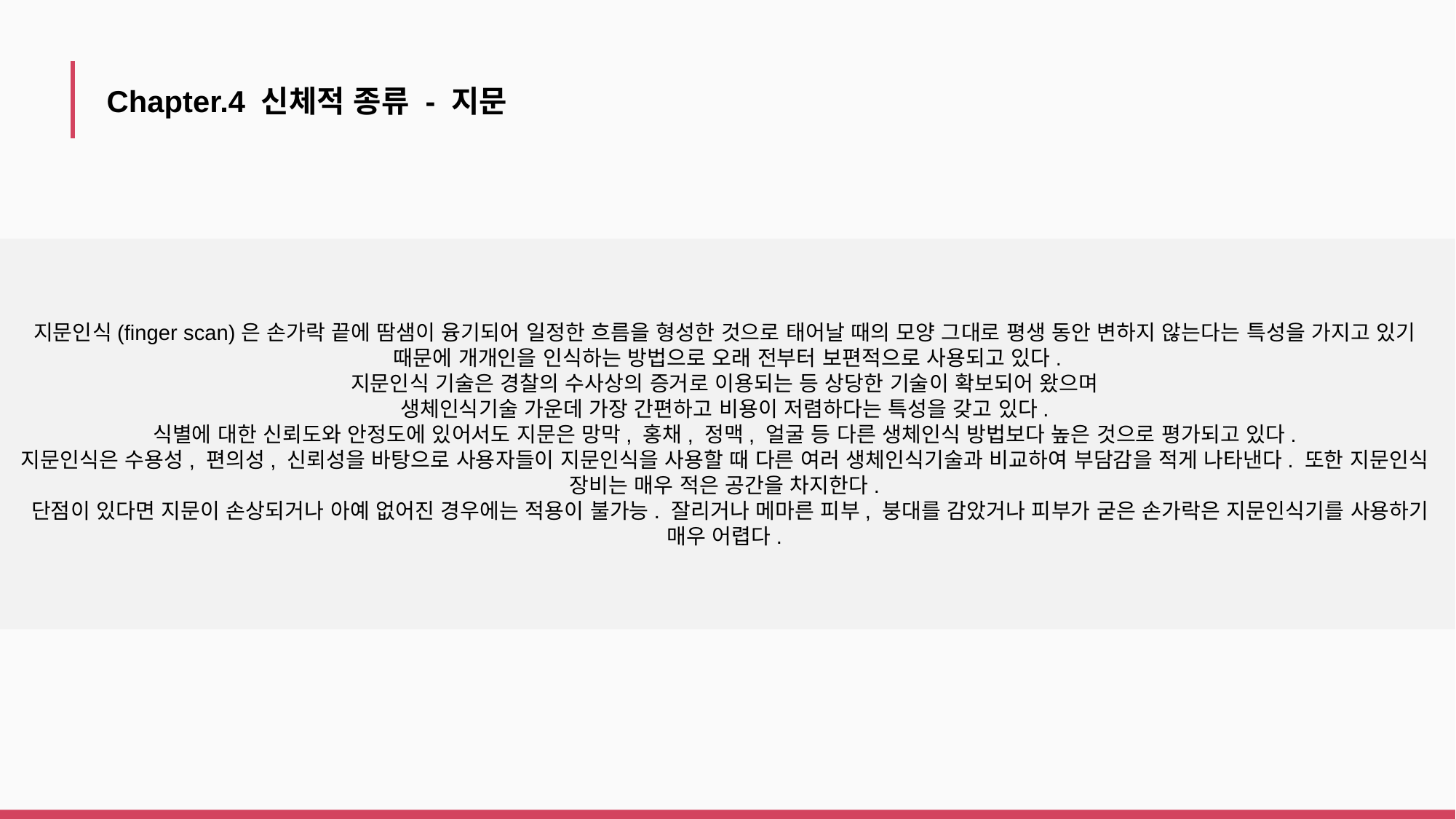

Chapter.4 신체적 종류 - 지문
지문인식(finger scan)은 손가락 끝에 땀샘이 융기되어 일정한 흐름을 형성한 것으로 태어날 때의 모양 그대로 평생 동안 변하지 않는다는 특성을 가지고 있기 때문에 개개인을 인식하는 방법으로 오래 전부터 보편적으로 사용되고 있다.
지문인식 기술은 경찰의 수사상의 증거로 이용되는 등 상당한 기술이 확보되어 왔으며
생체인식기술 가운데 가장 간편하고 비용이 저렴하다는 특성을 갖고 있다.
식별에 대한 신뢰도와 안정도에 있어서도 지문은 망막, 홍채, 정맥, 얼굴 등 다른 생체인식 방법보다 높은 것으로 평가되고 있다.
지문인식은 수용성, 편의성, 신뢰성을 바탕으로 사용자들이 지문인식을 사용할 때 다른 여러 생체인식기술과 비교하여 부담감을 적게 나타낸다. 또한 지문인식 장비는 매우 적은 공간을 차지한다.
 단점이 있다면 지문이 손상되거나 아예 없어진 경우에는 적용이 불가능. 잘리거나 메마른 피부, 붕대를 감았거나 피부가 굳은 손가락은 지문인식기를 사용하기 매우 어렵다.